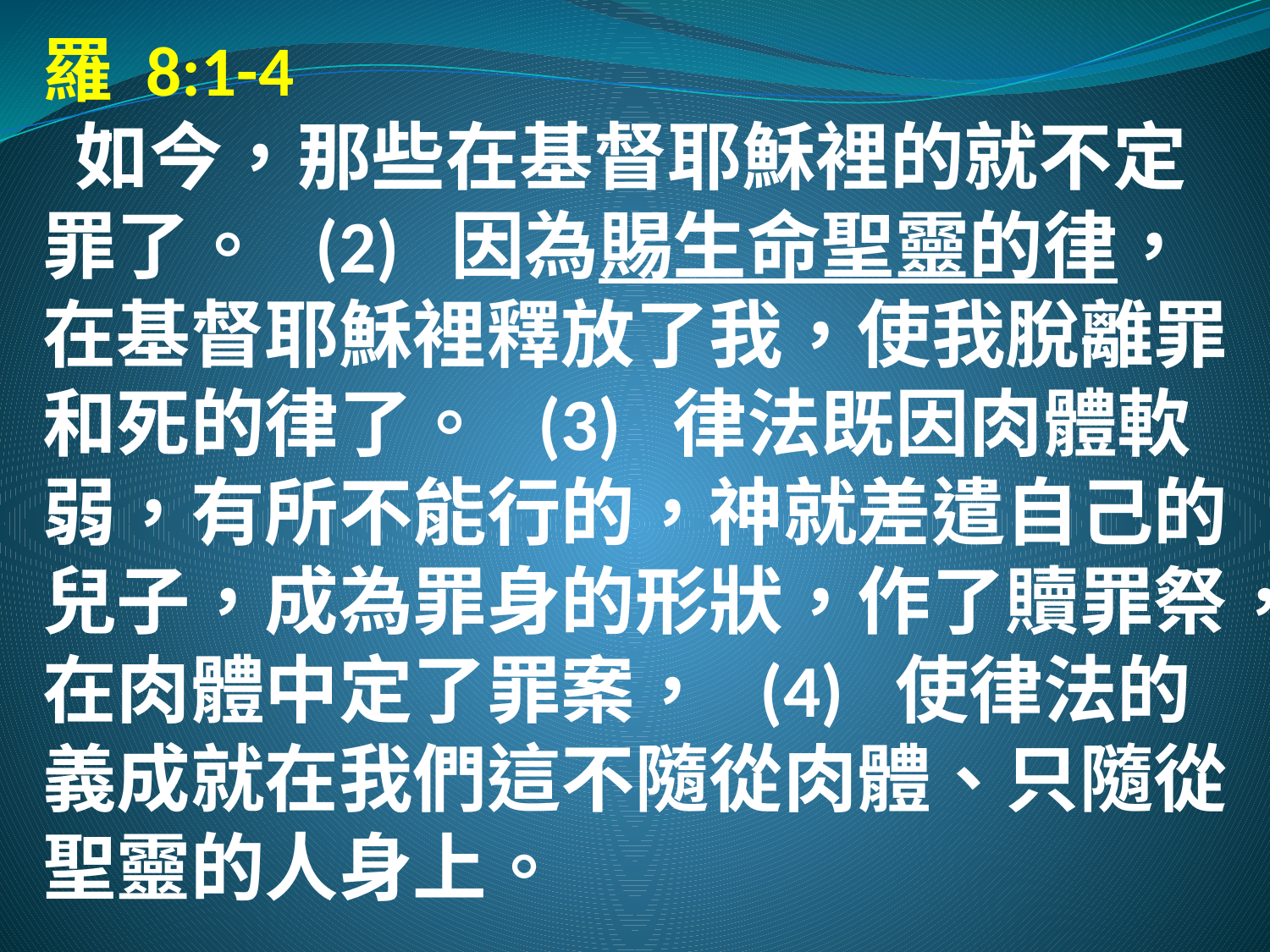

# 羅 8:1-4  如今，那些在基督耶穌裡的就不定罪了。  (2)  因為賜生命聖靈的律，在基督耶穌裡釋放了我，使我脫離罪和死的律了。  (3)  律法既因肉體軟弱，有所不能行的，神就差遣自己的兒子，成為罪身的形狀，作了贖罪祭，在肉體中定了罪案，  (4)  使律法的義成就在我們這不隨從肉體、只隨從聖靈的人身上。